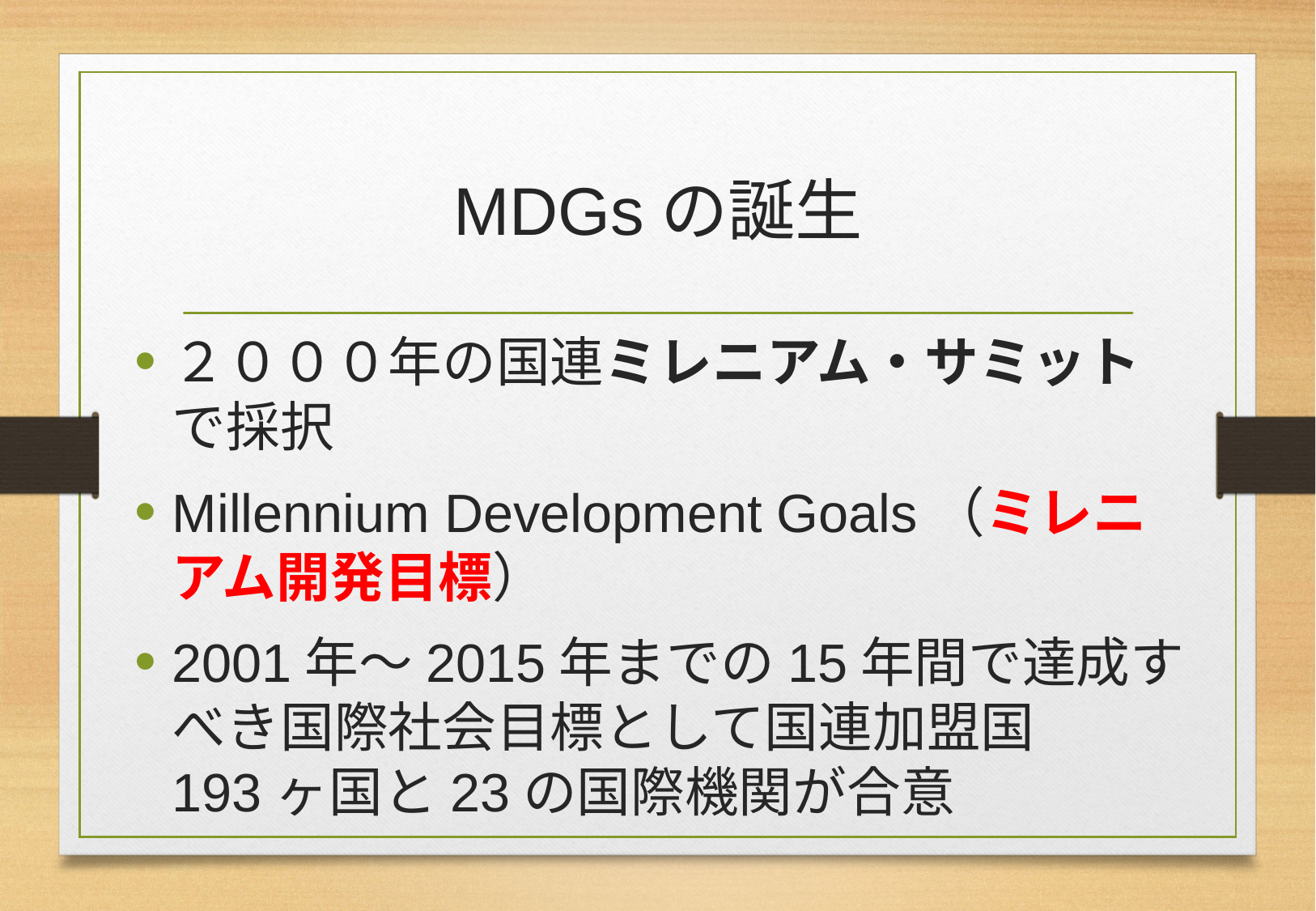

# MDGsの誕生
２０００年の国連ミレニアム・サミットで採択
Millennium Development Goals（ミレニアム開発目標）
2001年～2015年までの15年間で達成すべき国際社会目標として国連加盟国193ヶ国と23の国際機関が合意